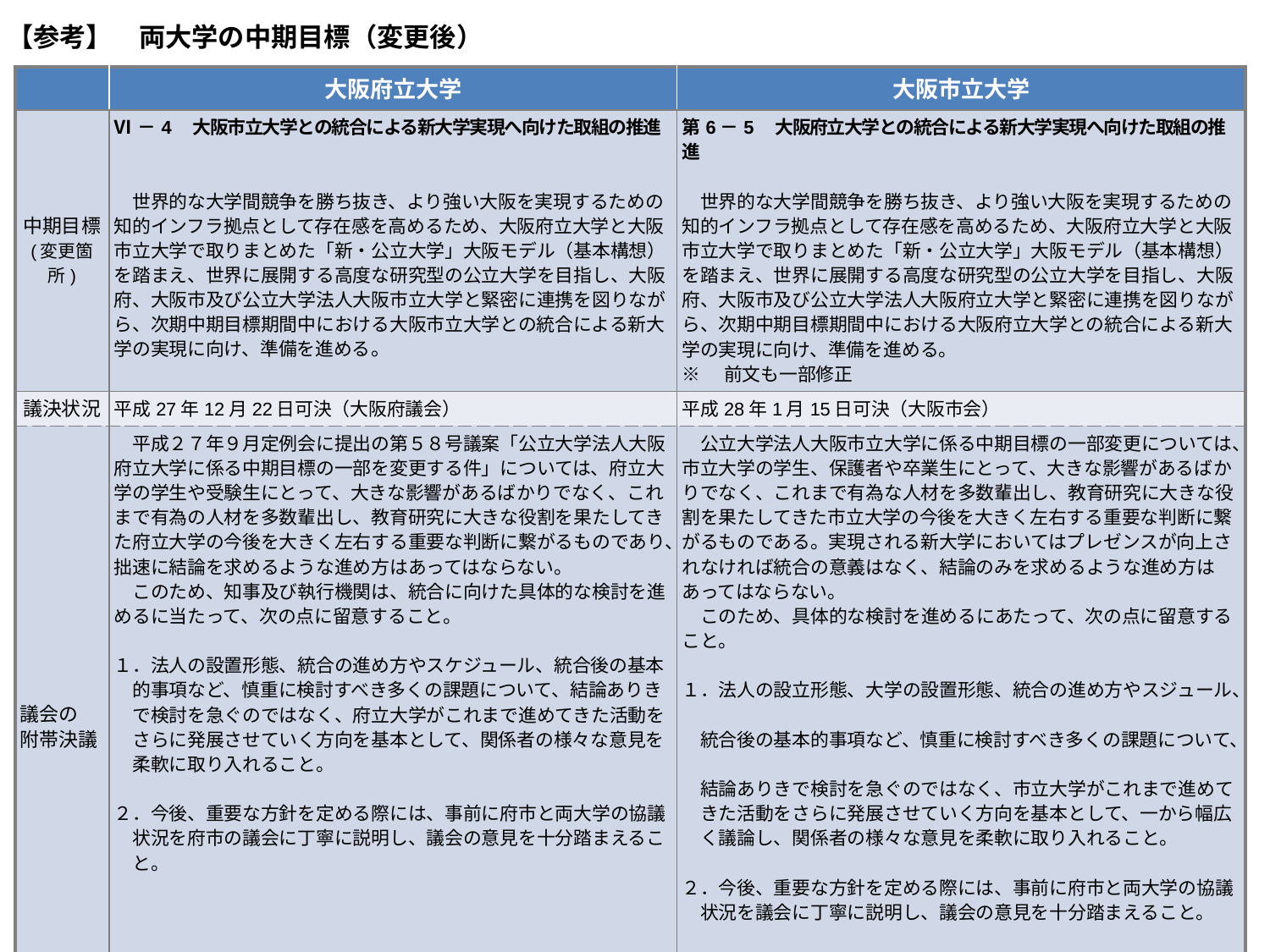

# 【参考】　両大学の中期目標（変更後）
|  | 大阪府立大学 | 大阪市立大学 |
| --- | --- | --- |
| 中期目標 (変更箇所) | Ⅵ－4　大阪市立大学との統合による新大学実現へ向けた取組の推進　　　 　世界的な大学間競争を勝ち抜き、より強い大阪を実現するための知的インフラ拠点として存在感を高めるため、大阪府立大学と大阪市立大学で取りまとめた「新・公立大学」大阪モデル（基本構想）を踏まえ、世界に展開する高度な研究型の公立大学を目指し、大阪府、大阪市及び公立大学法人大阪市立大学と緊密に連携を図りながら、次期中期目標期間中における大阪市立大学との統合による新大学の実現に向け、準備を進める。 | 第6－5　大阪府立大学との統合による新大学実現へ向けた取組の推進 　世界的な大学間競争を勝ち抜き、より強い大阪を実現するための知的インフラ拠点として存在感を高めるため、大阪府立大学と大阪市立大学で取りまとめた「新・公立大学」大阪モデル（基本構想）を踏まえ、世界に展開する高度な研究型の公立大学を目指し、大阪府、大阪市及び公立大学法人大阪府立大学と緊密に連携を図りながら、次期中期目標期間中における大阪府立大学との統合による新大学の実現に向け、準備を進める。 ※　前文も一部修正 |
| 議決状況 | 平成27年12月22日可決（大阪府議会） | 平成28年1月15日可決（大阪市会） |
| 議会の 附帯決議 | 平成２７年９月定例会に提出の第５８号議案「公立大学法人大阪府立大学に係る中期目標の一部を変更する件」については、府立大学の学生や受験生にとって、大きな影響があるばかりでなく、これまで有為の人材を多数輩出し、教育研究に大きな役割を果たしてきた府立大学の今後を大きく左右する重要な判断に繋がるものであり、拙速に結論を求めるような進め方はあってはならない。 　このため、知事及び執行機関は、統合に向けた具体的な検討を進めるに当たって、次の点に留意すること。 １．法人の設置形態、統合の進め方やスケジュール、統合後の基本 　的事項など、慎重に検討すべき多くの課題について、結論ありき 　で検討を急ぐのではなく、府立大学がこれまで進めてきた活動を 　さらに発展させていく方向を基本として、関係者の様々な意見を 　柔軟に取り入れること。 ２．今後、重要な方針を定める際には、事前に府市と両大学の協議 　状況を府市の議会に丁寧に説明し、議会の意見を十分踏まえるこ 　と。 | 公立大学法人大阪市立大学に係る中期目標の一部変更については、市立大学の学生、保護者や卒業生にとって、大きな影響があるばかりでなく、これまで有為な人材を多数輩出し、教育研究に大きな役割を果たしてきた市立大学の今後を大きく左右する重要な判断に繋がるものである。実現される新大学においてはプレゼンスが向上されなければ統合の意義はなく、結論のみを求めるような進め方はあってはならない。 　このため、具体的な検討を進めるにあたって、次の点に留意すること。 １．法人の設立形態、大学の設置形態、統合の進め方やスジュール、 　統合後の基本的事項など、慎重に検討すべき多くの課題について、 　結論ありきで検討を急ぐのではなく、市立大学がこれまで進めて 　きた活動をさらに発展させていく方向を基本として、一から幅広 　く議論し、関係者の様々な意見を柔軟に取り入れること。 ２．今後、重要な方針を定める際には、事前に府市と両大学の協議 　状況を議会に丁寧に説明し、議会の意見を十分踏まえること。 ３．これまで市立大学が培ってきた高いブランド力を継承・発展さ 　せるために、グローバル人材の育成など国際力の強化や、人工光 　合成研究などの研究力の強化を図ること。 |